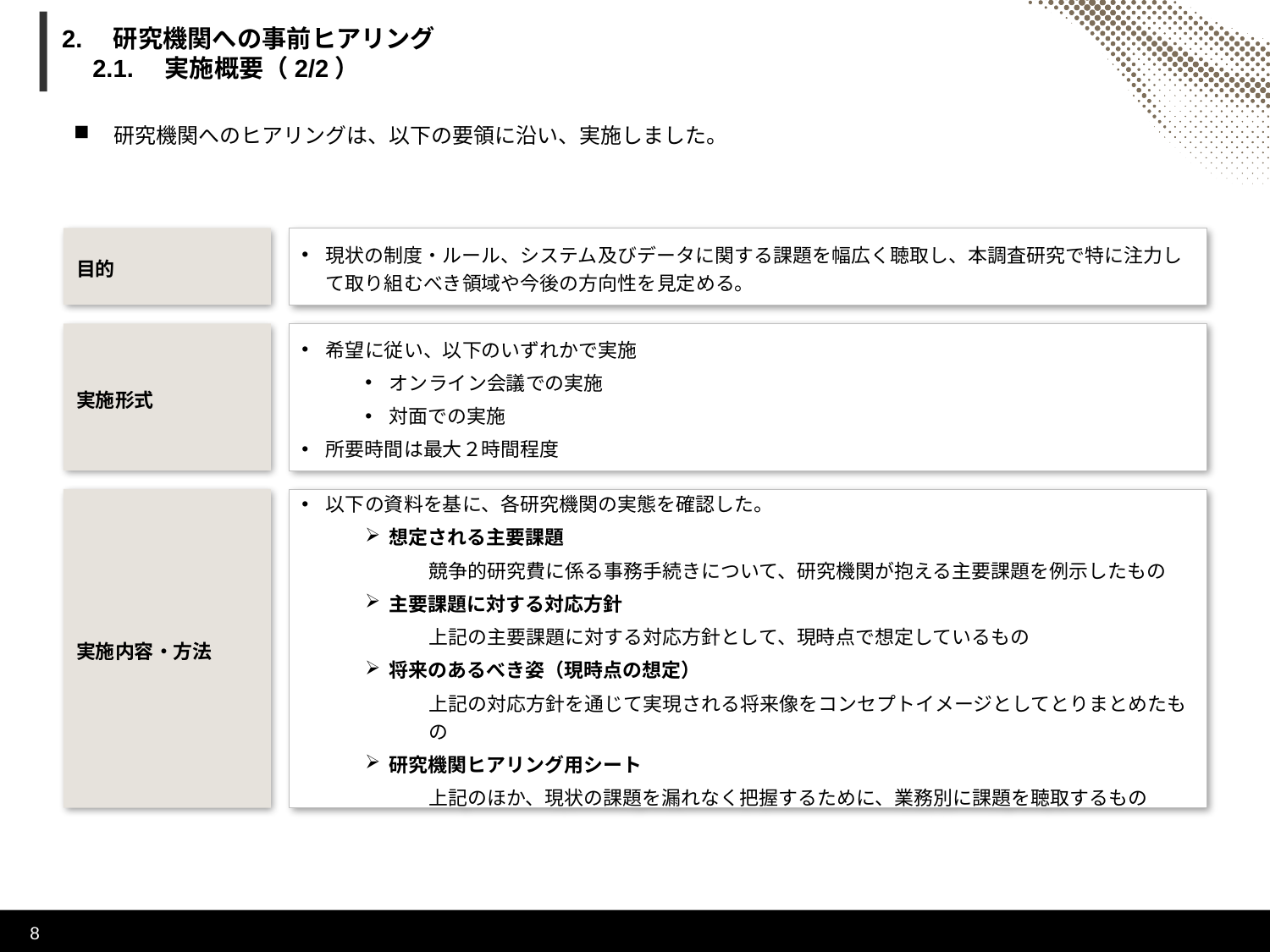

# 2.　研究機関への事前ヒアリング 　2.1.　実施概要（2/2）
研究機関へのヒアリングは、以下の要領に沿い、実施しました。
現状の制度・ルール、システム及びデータに関する課題を幅広く聴取し、本調査研究で特に注力して取り組むべき領域や今後の方向性を見定める。
目的
希望に従い、以下のいずれかで実施
オンライン会議での実施
対面での実施
所要時間は最大２時間程度
実施形式
実施内容・方法
以下の資料を基に、各研究機関の実態を確認した。
想定される主要課題
競争的研究費に係る事務手続きについて、研究機関が抱える主要課題を例示したもの
主要課題に対する対応方針
上記の主要課題に対する対応方針として、現時点で想定しているもの
将来のあるべき姿（現時点の想定）
上記の対応方針を通じて実現される将来像をコンセプトイメージとしてとりまとめたもの
研究機関ヒアリング用シート
上記のほか、現状の課題を漏れなく把握するために、業務別に課題を聴取するもの